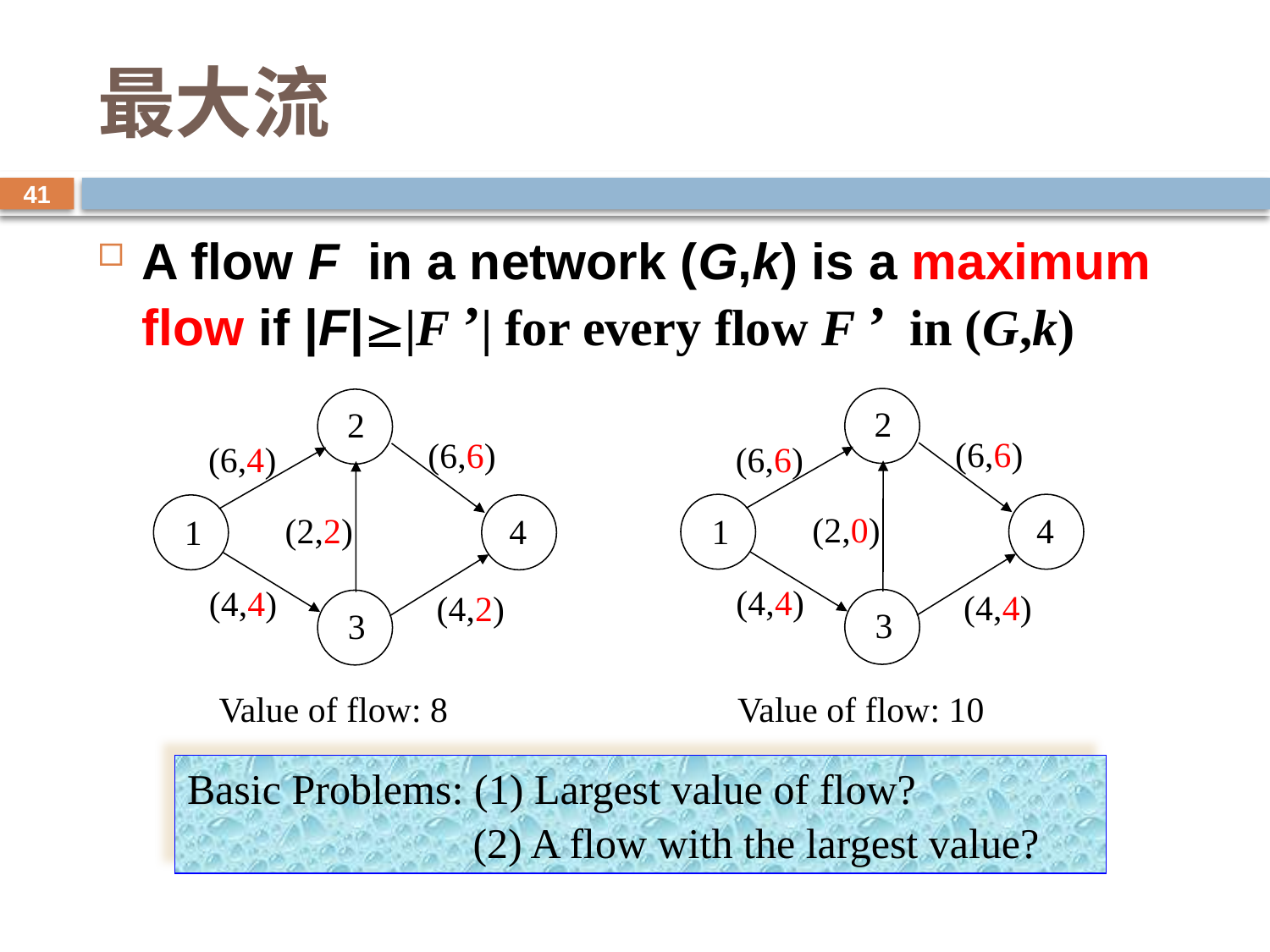

# 最大流
41
A flow F  in a network (G,k) is a maximum flow if |F|≥|F ’| for every flow F ’  in (G,k)

2
2
(6,6)
(6,6)
(6,6)
(6,4)

(2,0)
(2,2)
4
4
1
1

(4,4)
(4,4)
(4,4)
(4,2)

3
3
Value of flow: 8
Value of flow: 10
Basic Problems: (1) Largest value of flow?
                           (2) A flow with the largest value?